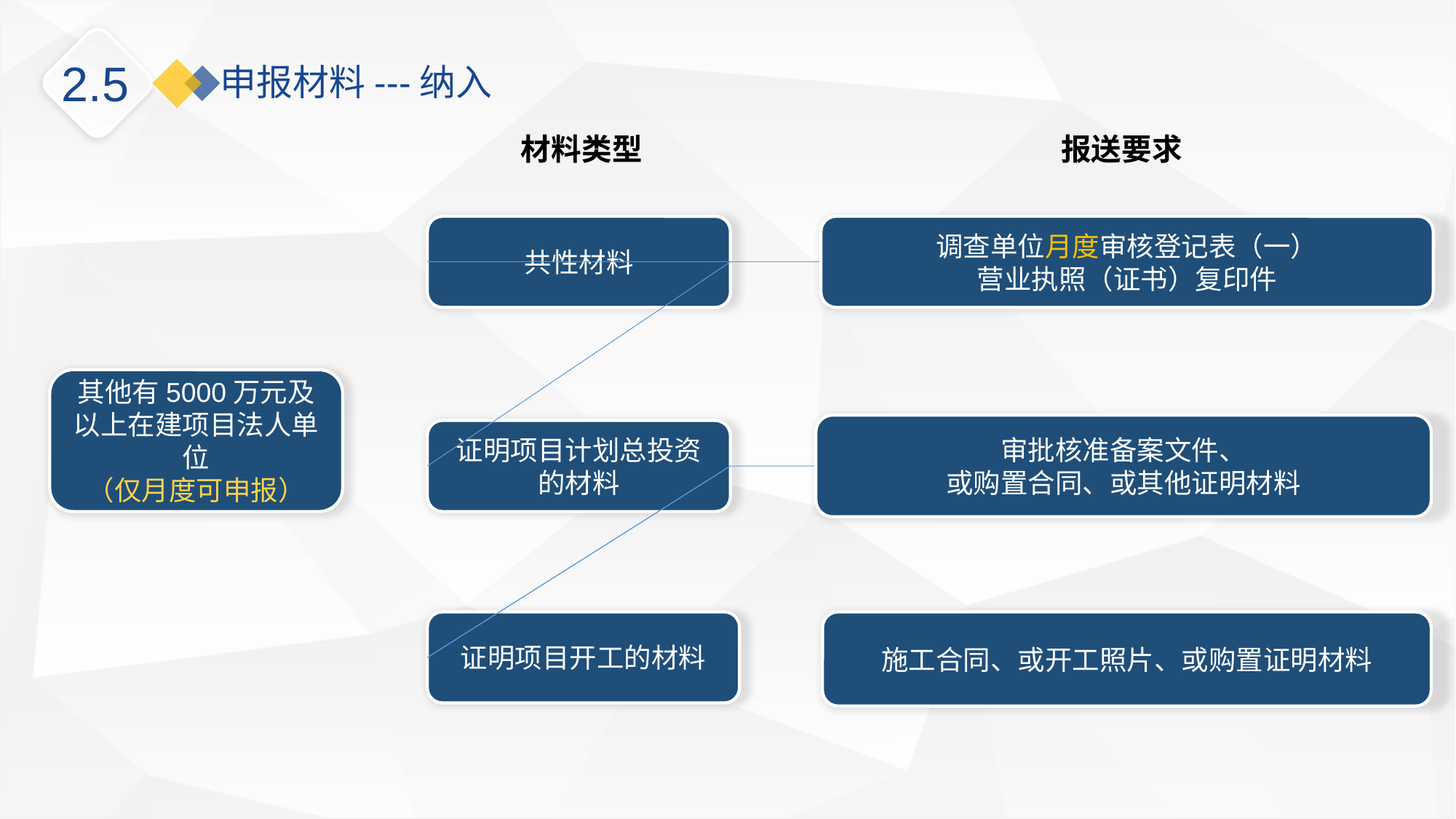

2.5
申报材料---纳入

材料类型
报送要求
共性材料
调查单位月度审核登记表（一）
营业执照（证书）复印件
其他有5000万元及以上在建项目法人单位
（仅月度可申报）
审批核准备案文件、
或购置合同、或其他证明材料
证明项目计划总投资的材料
证明项目开工的材料
施工合同、或开工照片、或购置证明材料
26